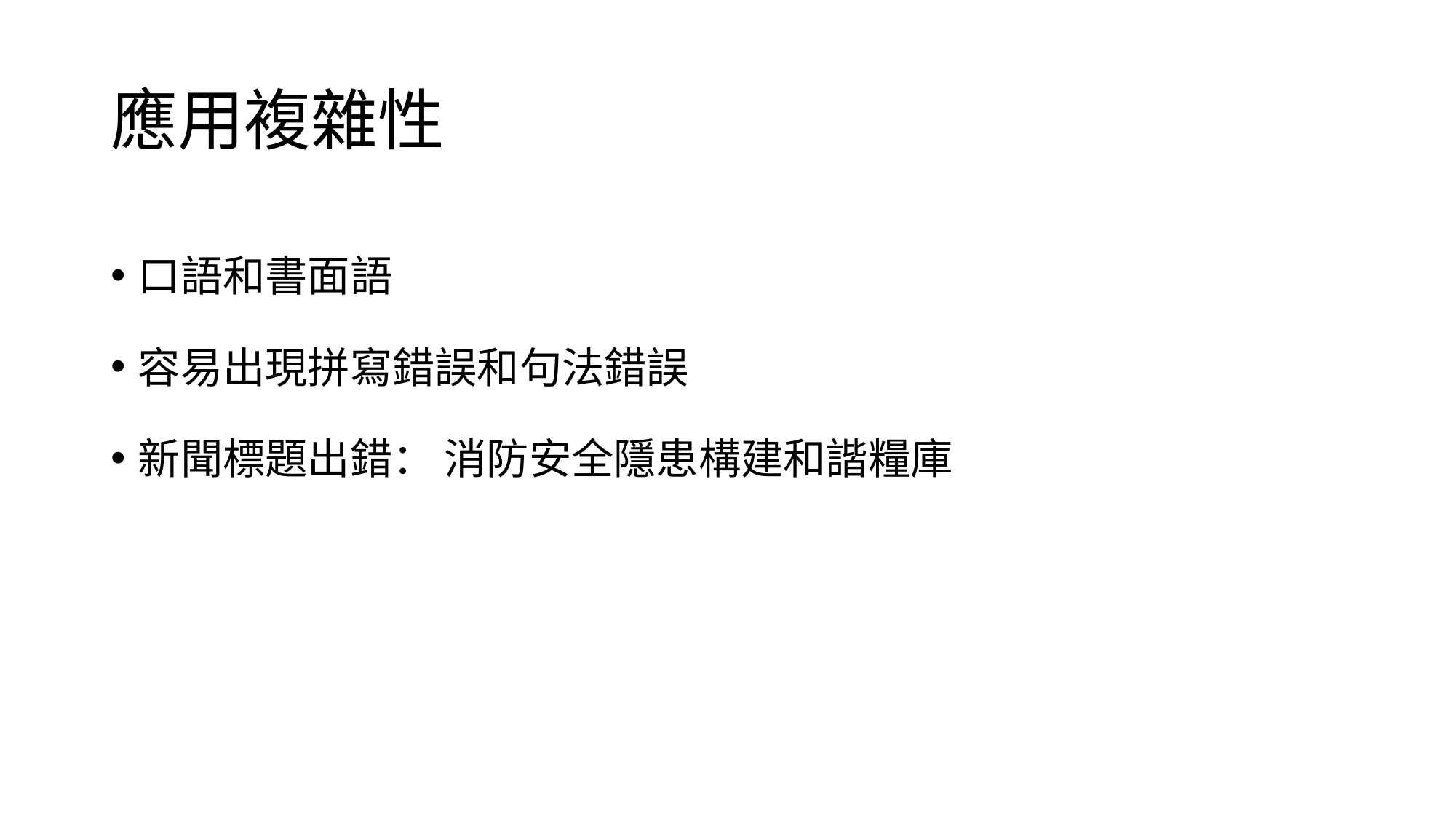

# 應用複雜性
口語和書面語
容易出現拼寫錯誤和句法錯誤
新聞標題出錯： 消防安全隱患構建和諧糧庫